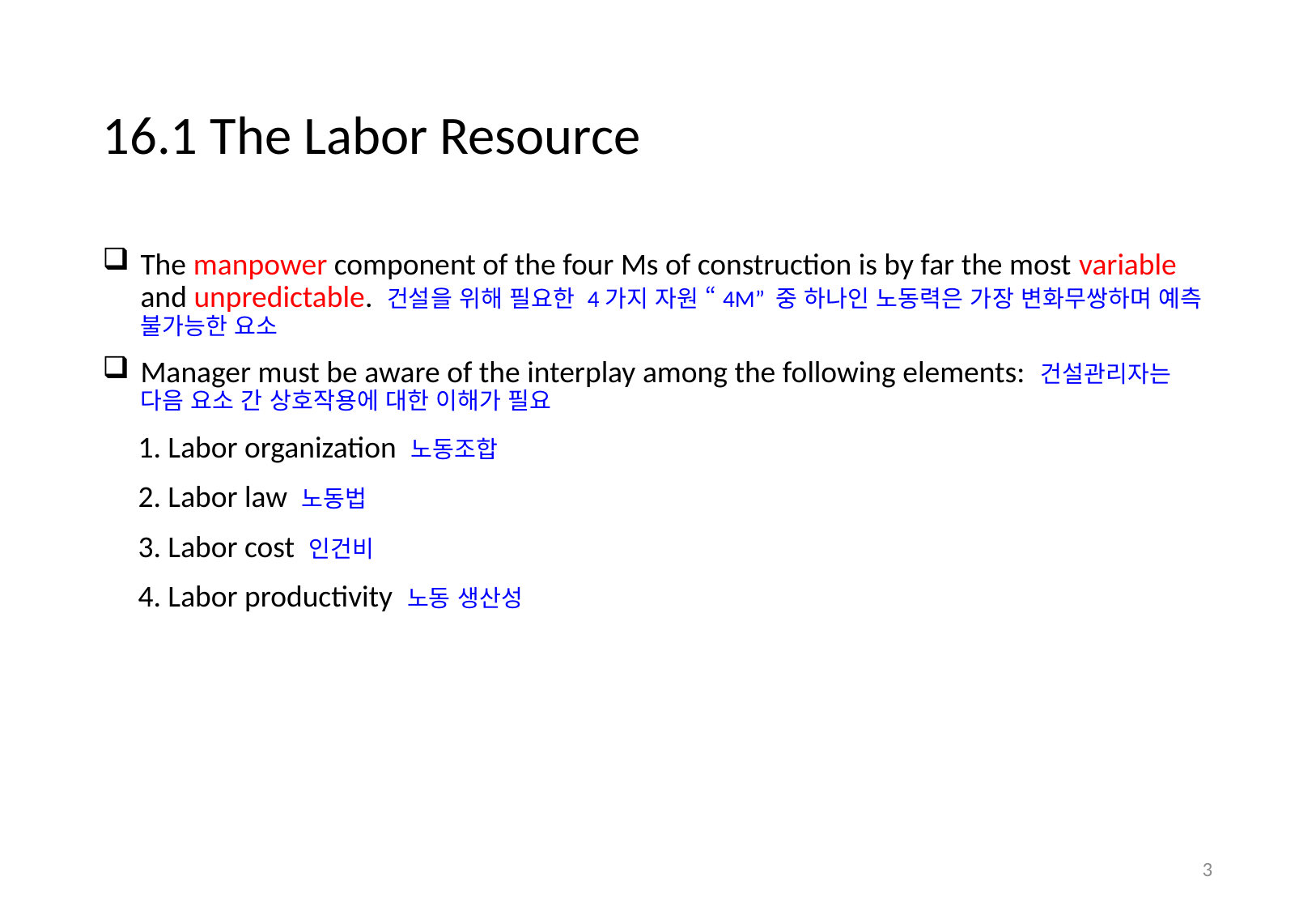

# 16.1 The Labor Resource
The manpower component of the four Ms of construction is by far the most variable and unpredictable. 건설을 위해 필요한 4가지 자원 “4M” 중 하나인 노동력은 가장 변화무쌍하며 예측 불가능한 요소
Manager must be aware of the interplay among the following elements: 건설관리자는 다음 요소 간 상호작용에 대한 이해가 필요
1. Labor organization 노동조합
2. Labor law 노동법
3. Labor cost 인건비
4. Labor productivity 노동 생산성
3